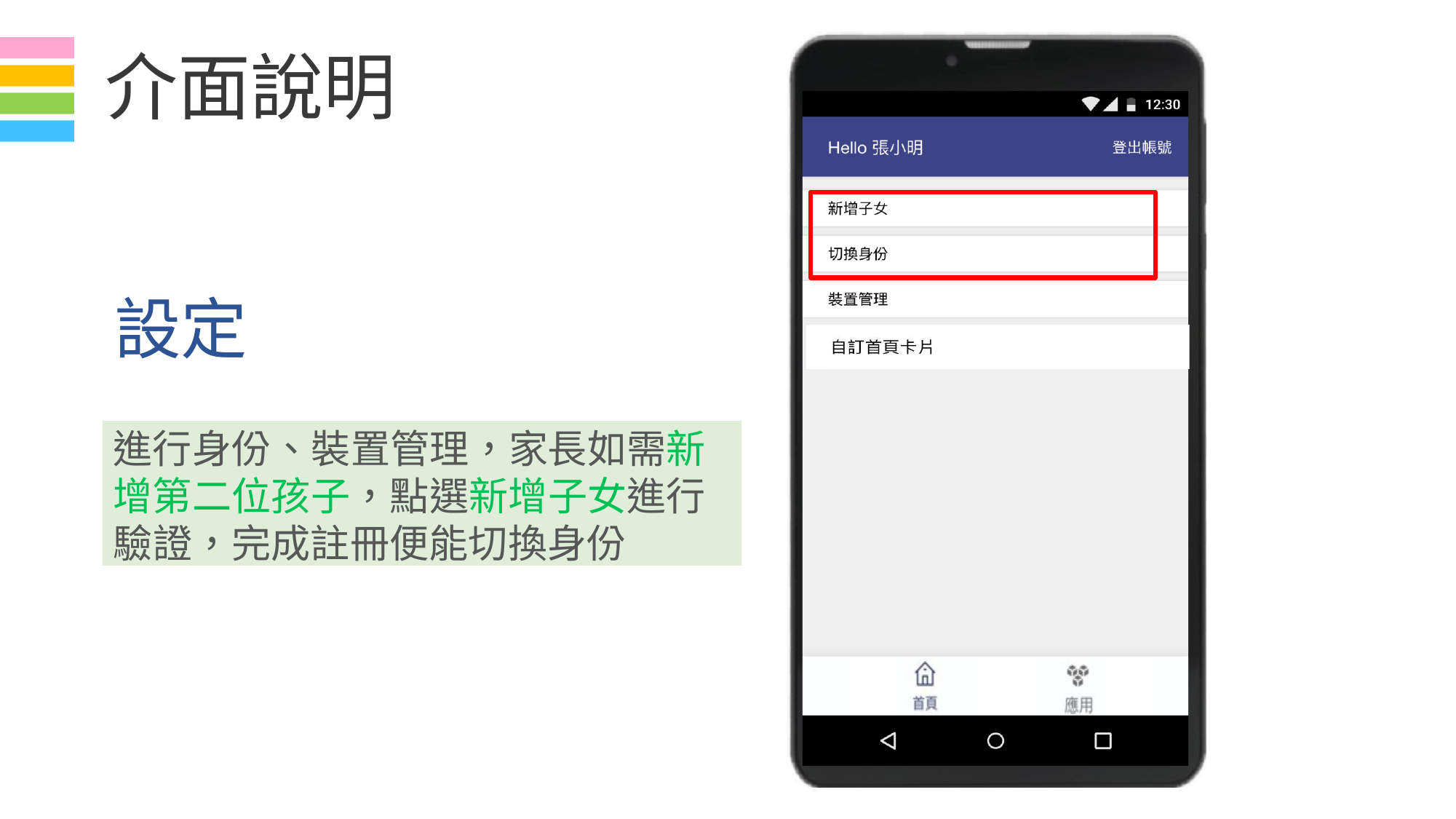

# 介面說明

設定
進行身份、裝置管理，家長如需新 增第二位孩子，點選新增子女進行 驗證，完成註冊便能切換身份